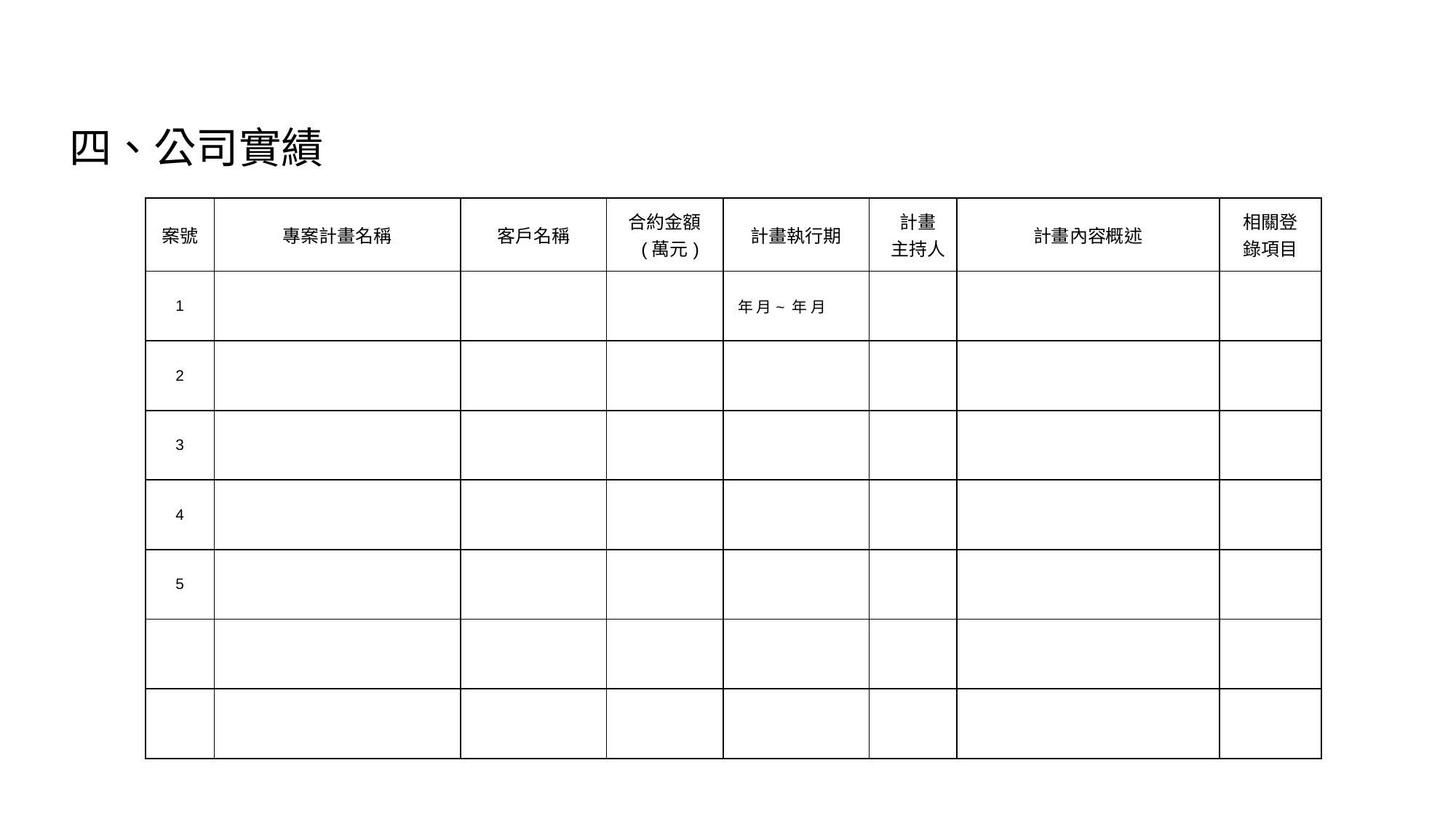

四、公司實績
| 案號 | 專案計畫名稱 | 客戶名稱 | 合約金額 (萬元) | 計畫執行期 | 計畫 主持人 | 計畫內容概述 | 相關登 錄項目 |
| --- | --- | --- | --- | --- | --- | --- | --- |
| 1 |  |  |  | 年 月~ 年 月 |  |  |  |
| 2 |  |  |  |  |  |  |  |
| 3 |  |  |  |  |  |  |  |
| 4 |  |  |  |  |  |  |  |
| 5 |  |  |  |  |  |  |  |
|  |  |  |  |  |  |  |  |
|  |  |  |  |  |  |  |  |